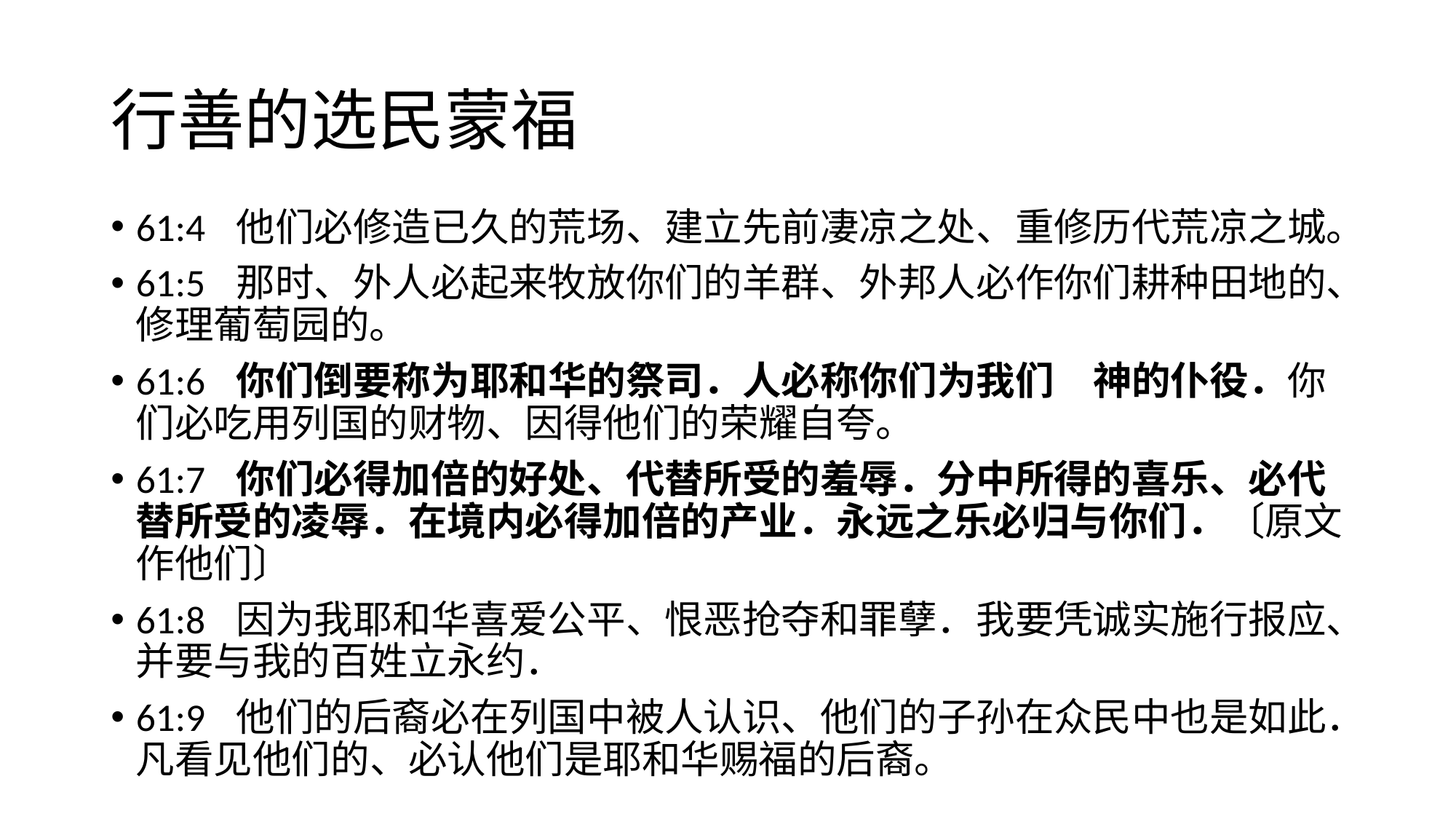

# 行善的选民蒙福
61:4	他们必修造已久的荒场、建立先前凄凉之处、重修历代荒凉之城。
61:5	那时、外人必起来牧放你们的羊群、外邦人必作你们耕种田地的、修理葡萄园的。
61:6	你们倒要称为耶和华的祭司．人必称你们为我们　神的仆役．你们必吃用列国的财物、因得他们的荣耀自夸。
61:7	你们必得加倍的好处、代替所受的羞辱．分中所得的喜乐、必代替所受的凌辱．在境内必得加倍的产业．永远之乐必归与你们．〔原文作他们〕
61:8	因为我耶和华喜爱公平、恨恶抢夺和罪孽．我要凭诚实施行报应、并要与我的百姓立永约．
61:9	他们的后裔必在列国中被人认识、他们的子孙在众民中也是如此．凡看见他们的、必认他们是耶和华赐福的后裔。